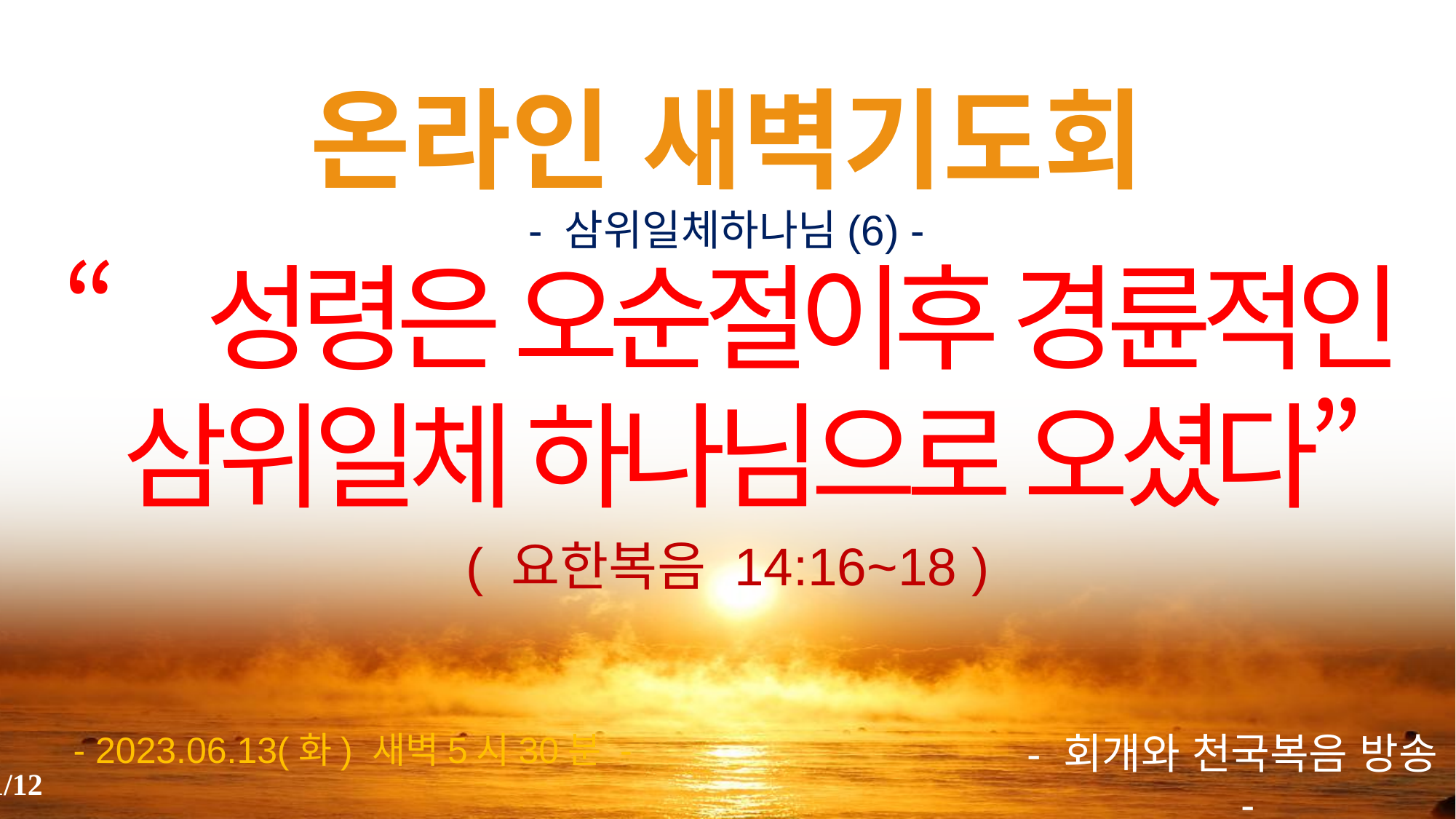

# 온라인 새벽기도회
- 삼위일체하나님(6) -
“성령은 오순절이후 경륜적인 삼위일체 하나님으로 오셨다”
( 요한복음 14:16~18 )
- 2023.06.13(화) 새벽5시30분 -
- 회개와 천국복음 방송 -